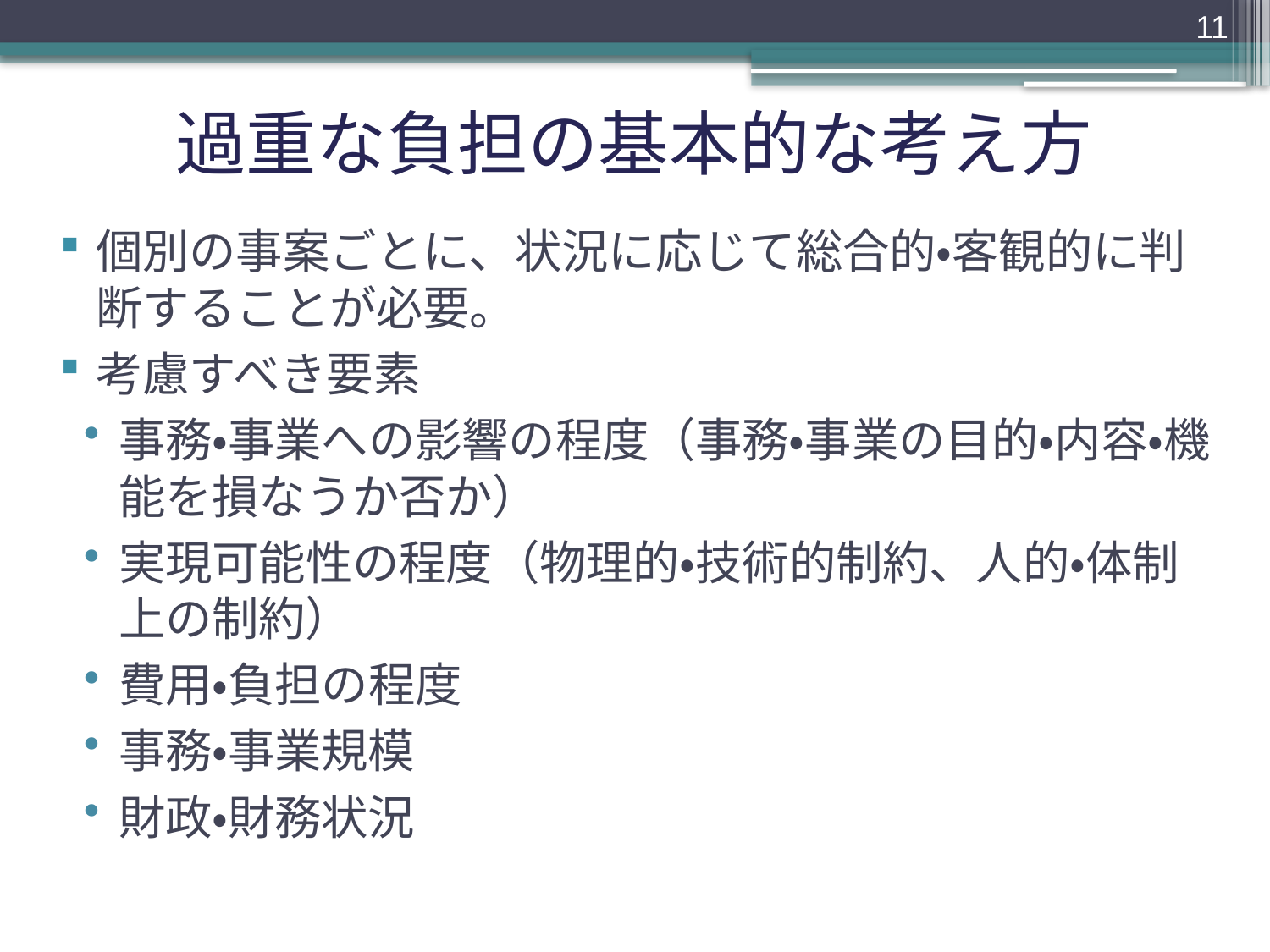

11
# 過重な負担の基本的な考え方
個別の事案ごとに、状況に応じて総合的・客観的に判断することが必要。
考慮すべき要素
事務・事業への影響の程度（事務・事業の目的・内容・機能を損なうか否か）
実現可能性の程度（物理的・技術的制約、人的・体制上の制約）
費用・負担の程度
事務・事業規模
財政・財務状況